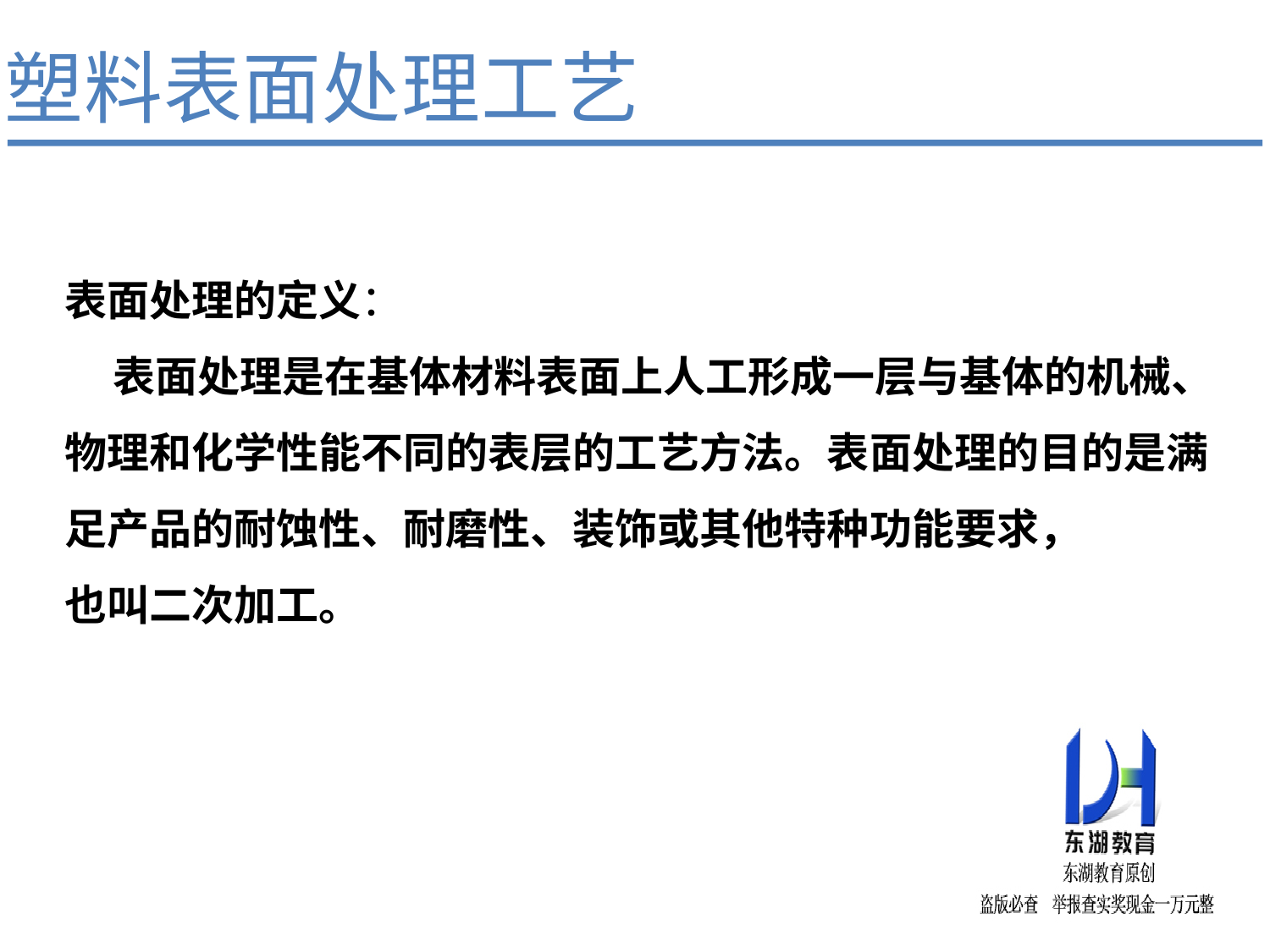

塑料表面处理工艺

表面处理的定义：
    表面处理是在基体材料表面上人工形成一层与基体的机械、
物理和化学性能不同的表层的工艺方法。表面处理的目的是满
足产品的耐蚀性、耐磨性、装饰或其他特种功能要求，
也叫二次加工。